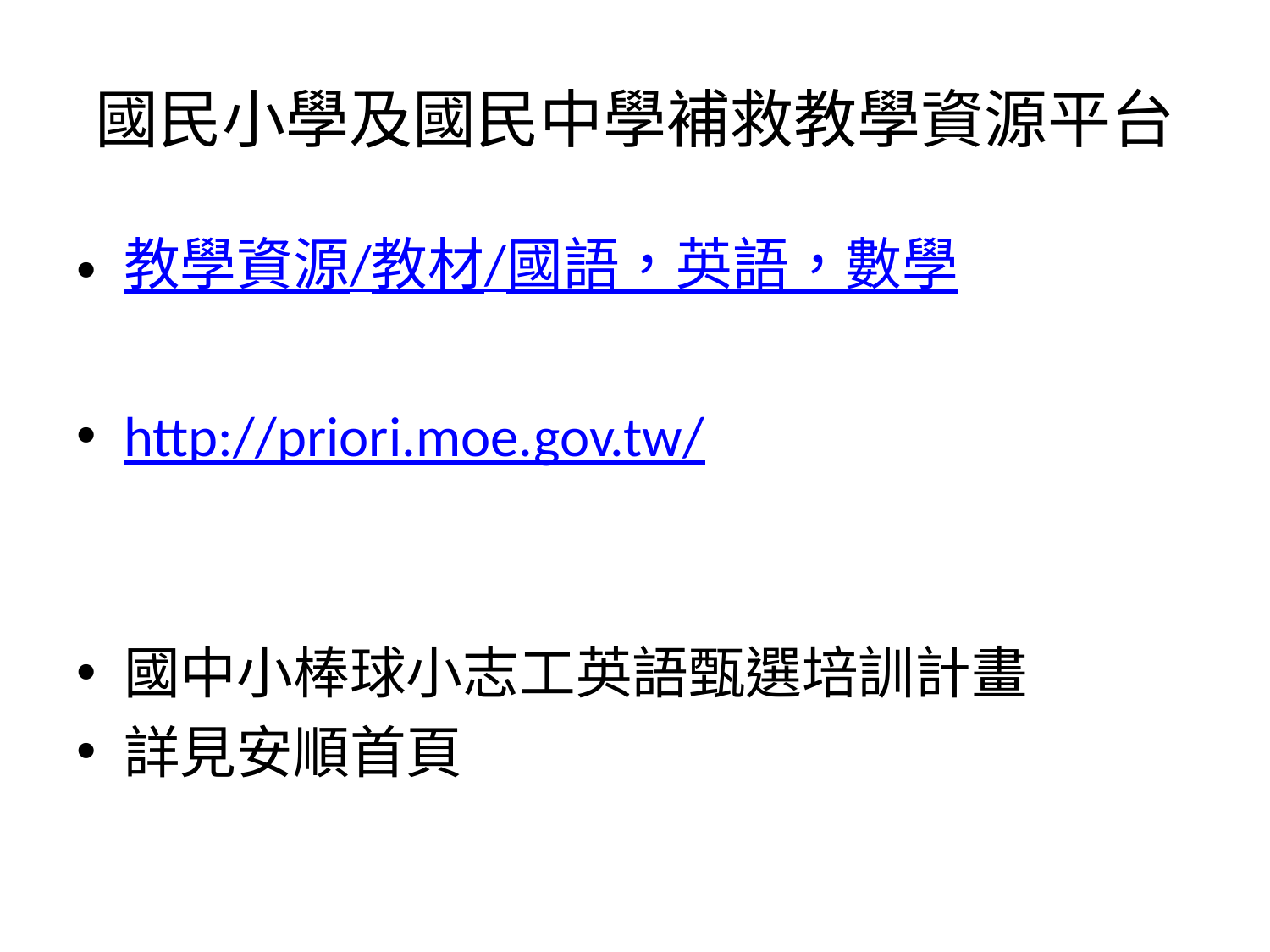

# 國民小學及國民中學補救教學資源平台
教學資源/教材/國語，英語，數學

http://priori.moe.gov.tw/

國中小棒球小志工英語甄選培訓計畫
詳見安順首頁